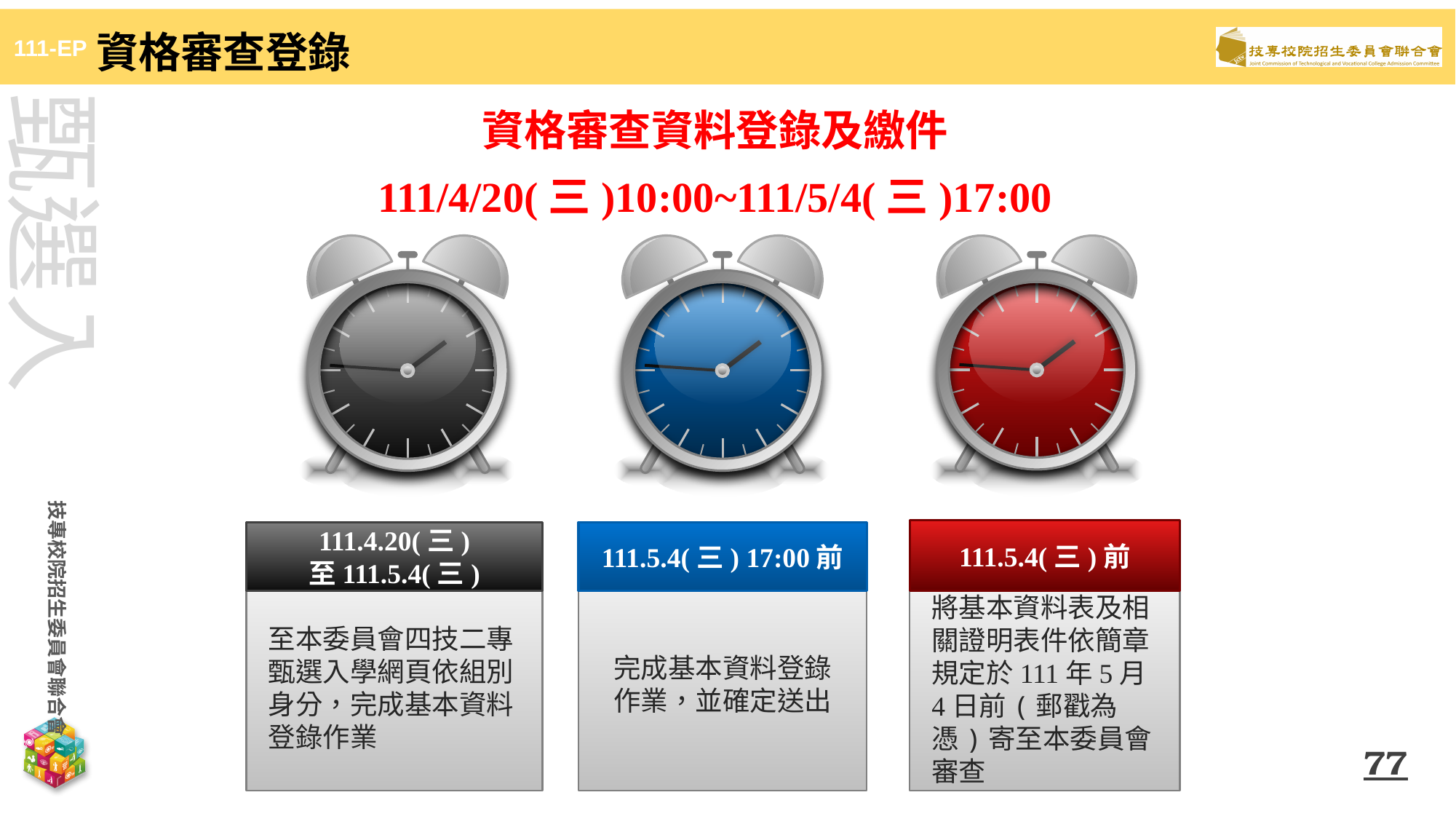

資格審查登錄
資格審查資料登錄及繳件
111/4/20(三)10:00~111/5/4(三)17:00

111.5.4(三)前
將基本資料表及相關證明表件依簡章規定於111年5月4日前(郵戳為憑)寄至本委員會審查
111.5.4(三) 17:00前
完成基本資料登錄作業，並確定送出
111.4.20(三)
至111.5.4(三)
至本委員會四技二專甄選入學網頁依組別身分，完成基本資料登錄作業